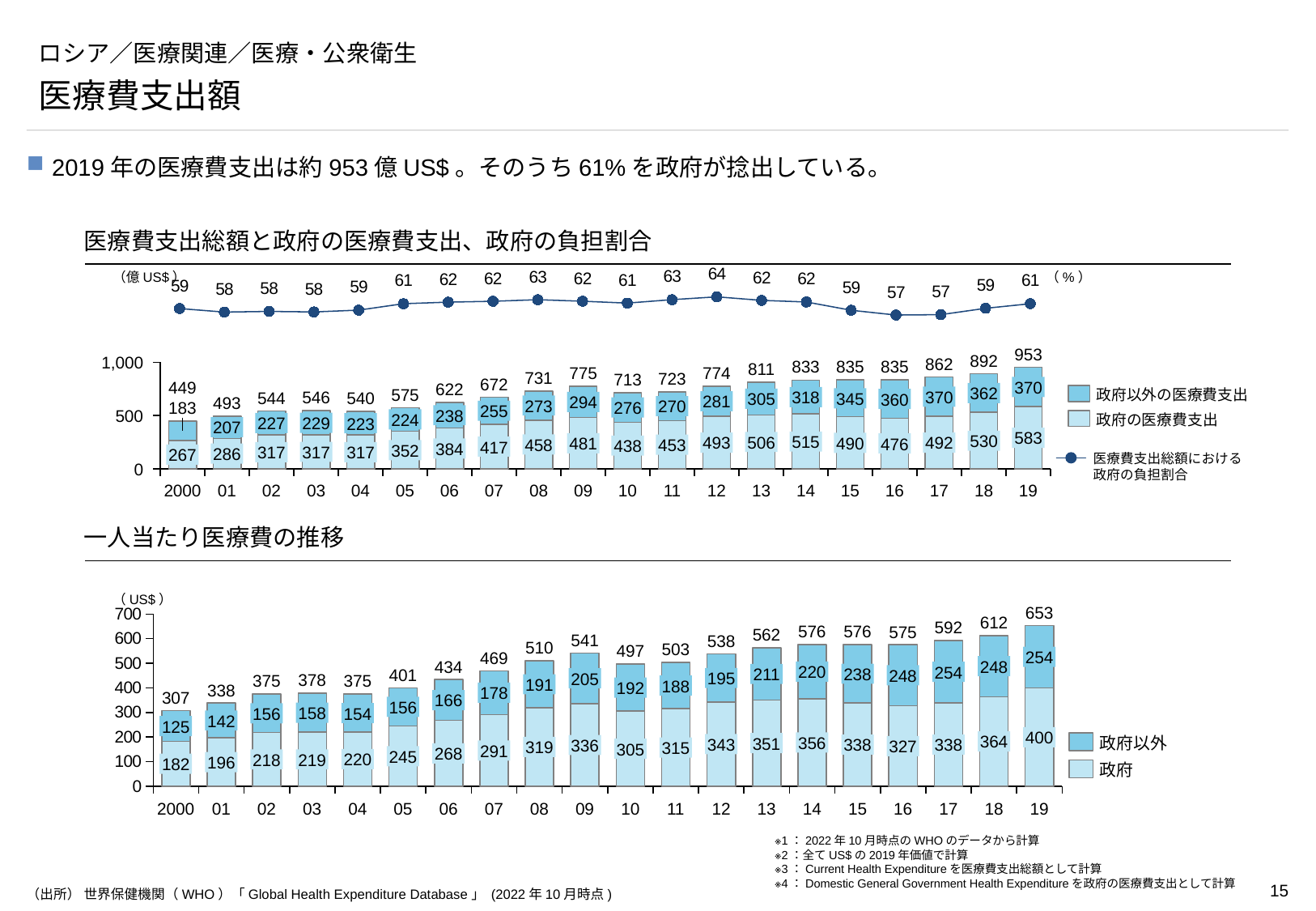

# ロシア／医療関連／医療・公衆衛生
医療費支出額
2019年の医療費支出は約953億US$。そのうち61%を政府が捻出している。
医療費支出総額と政府の医療費支出、政府の負担割合

### Chart

| Category |  |
|---|---|
（億US$）
（%）
953
892

### Chart

| Category |  |  |
|---|---|---|
1,000
862
835
833
835
811
775
774
731
723
713
672
370
449
622
362
575
政府以外の医療費支出

370
318
546
544
540
345
305
360
281
294
493
273
270
276
183
255
238
500
224
政府の医療費支出

229
227
223
207
583
530
515
506
493
492
490
481
476
458
453
438
417
384
352
317
317
317
286
267
医療費支出総額における
政府の負担割合

0
2000
01
02
03
04
05
06
07
08
09
10
11
12
13
14
15
16
17
18
19
一人当たり医療費の推移
（US$）

### Chart

| Category |  |  |
|---|---|---|
653
612
592
576
576
575
562
541
538
510
503
497
254
469
434
248
220
254
238
211
401
248
195
205
378
375
375
191
188
192
338
178
307
166
156
158
154
156
142
125
400
364
356
政府以外
351

343
338
338
336
327
319
315
305
291
268
245
220
218
219
196
182
政府

2000
01
02
03
04
05
06
07
08
09
10
11
12
13
14
15
16
17
18
19
※1：2022年10月時点のWHOのデータから計算
※2：全てUS$の2019年価値で計算
※3：Current Health Expenditureを医療費支出総額として計算
※4：Domestic General Government Health Expenditureを政府の医療費支出として計算
（出所） 世界保健機関（WHO）「Global Health Expenditure Database」 (2022年10月時点)